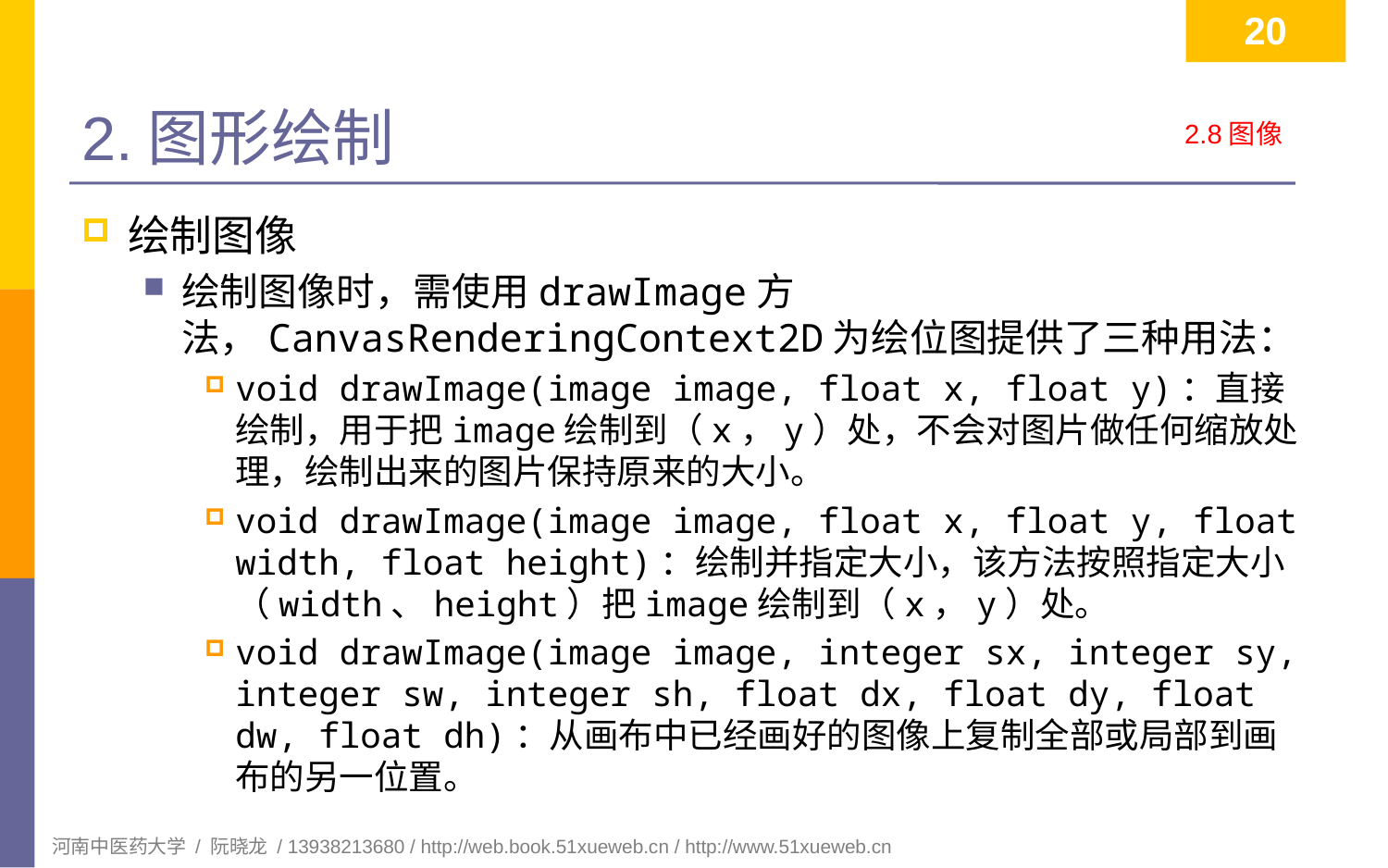

20
# 2.图形绘制
2.8图像
绘制图像
绘制图像时，需使用drawImage方法，CanvasRenderingContext2D为绘位图提供了三种用法：
void drawImage(image image, float x, float y)：直接绘制，用于把image绘制到（x，y）处，不会对图片做任何缩放处理，绘制出来的图片保持原来的大小。
void drawImage(image image, float x, float y, float width, float height)：绘制并指定大小，该方法按照指定大小（width、height）把image绘制到（x，y）处。
void drawImage(image image, integer sx, integer sy, integer sw, integer sh, float dx, float dy, float dw, float dh)：从画布中已经画好的图像上复制全部或局部到画布的另一位置。